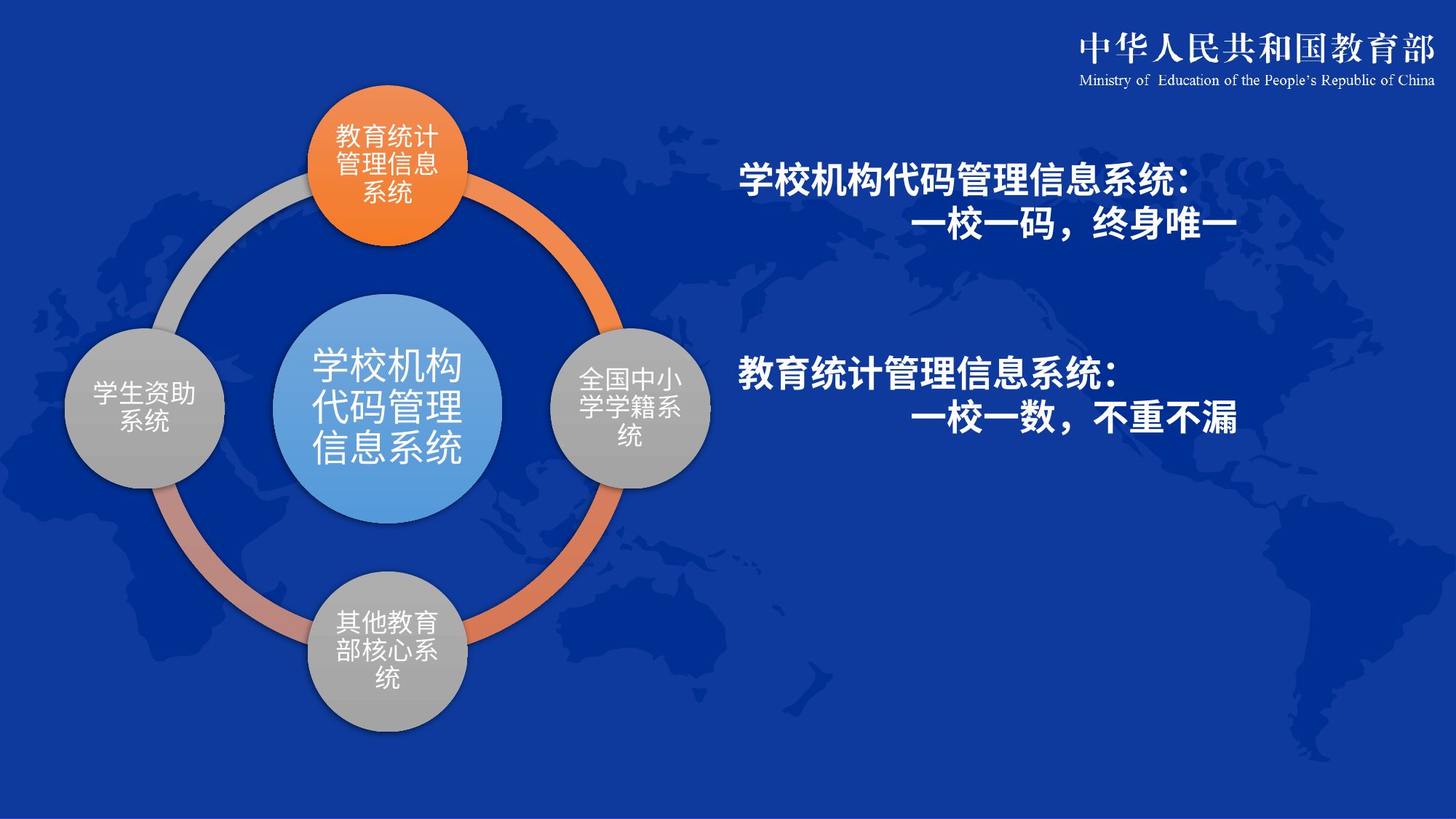

学校机构代码管理信息系统
教育统计管理信息系统
全国中小学学籍系统
其他教育部核心系统
学生资助系统
学校机构代码管理信息系统：
                    一校一码，终身唯一
教育统计管理信息系统：
                    一校一数，不重不漏